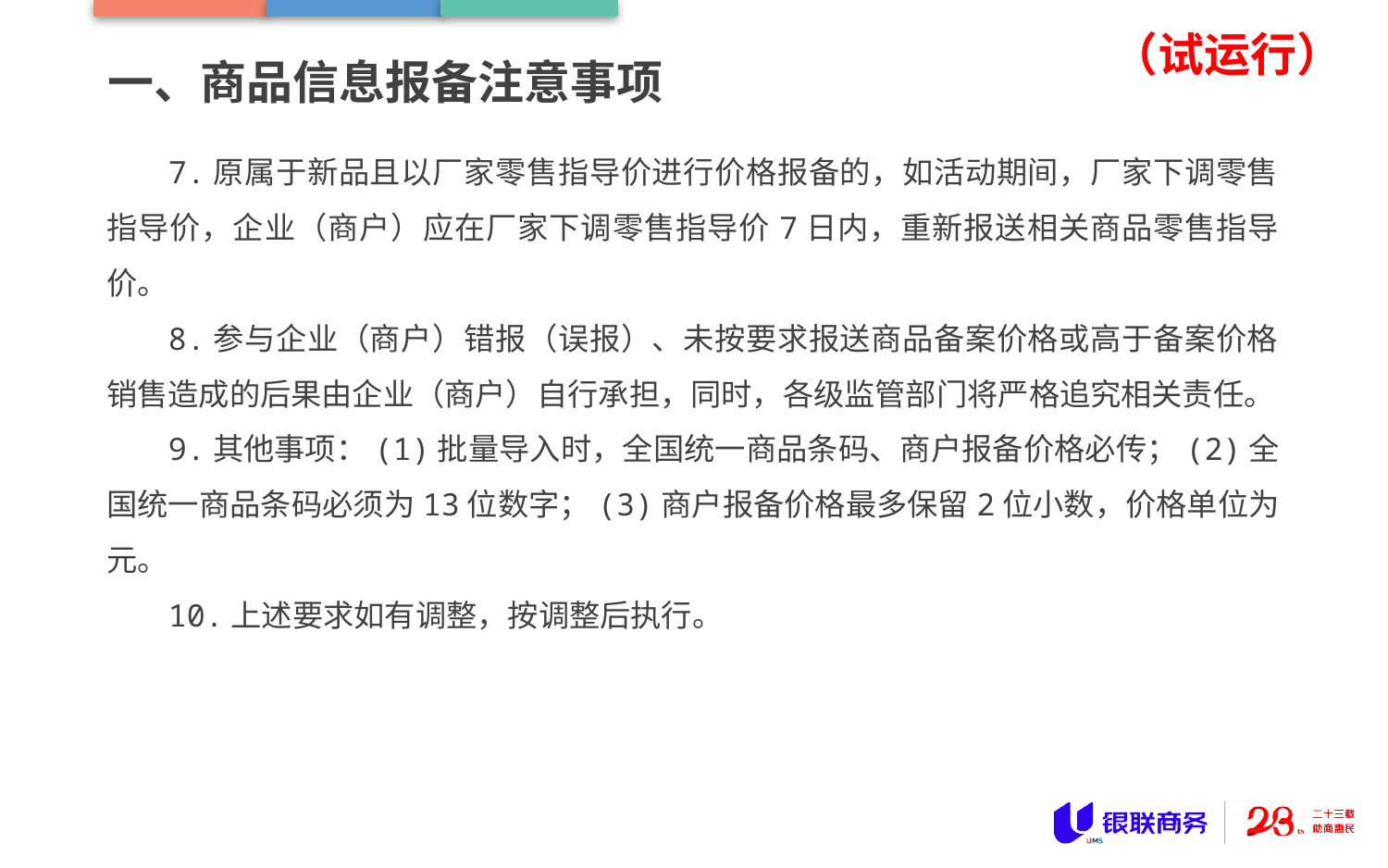

（试运行）
一、商品信息报备注意事项
7.原属于新品且以厂家零售指导价进行价格报备的，如活动期间，厂家下调零售指导价，企业（商户）应在厂家下调零售指导价7日内，重新报送相关商品零售指导价。
8.参与企业（商户）错报（误报）、未按要求报送商品备案价格或高于备案价格销售造成的后果由企业（商户）自行承担，同时，各级监管部门将严格追究相关责任。
9.其他事项：(1)批量导入时，全国统一商品条码、商户报备价格必传；(2)全国统一商品条码必须为13位数字；(3)商户报备价格最多保留2位小数，价格单位为元。
10.上述要求如有调整，按调整后执行。